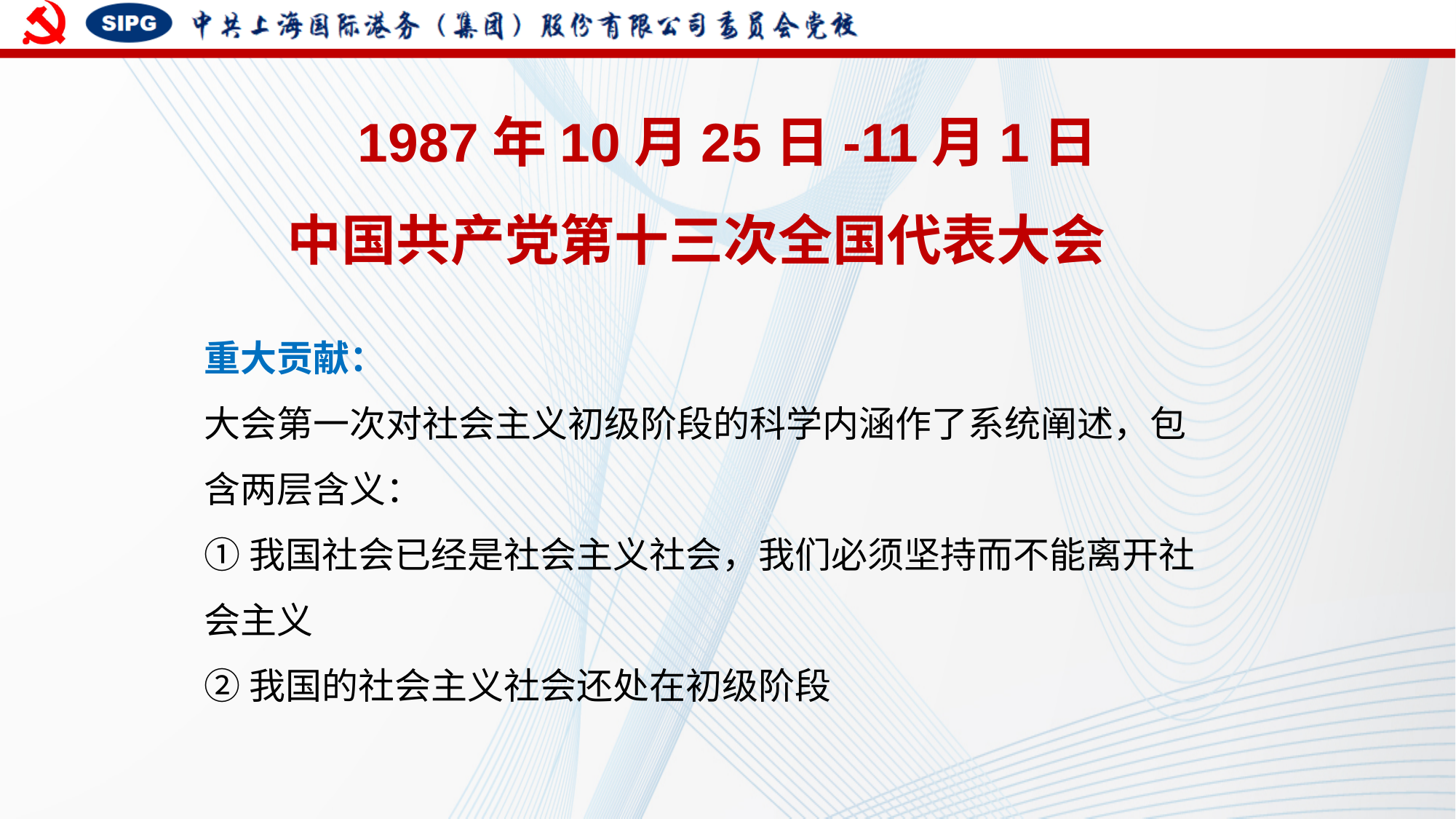

1987年10月25日-11月1日
                   中国共产党第十三次全国代表大会
重大贡献：
大会第一次对社会主义初级阶段的科学内涵作了系统阐述，包含两层含义：
①我国社会已经是社会主义社会，我们必须坚持而不能离开社会主义
②我国的社会主义社会还处在初级阶段